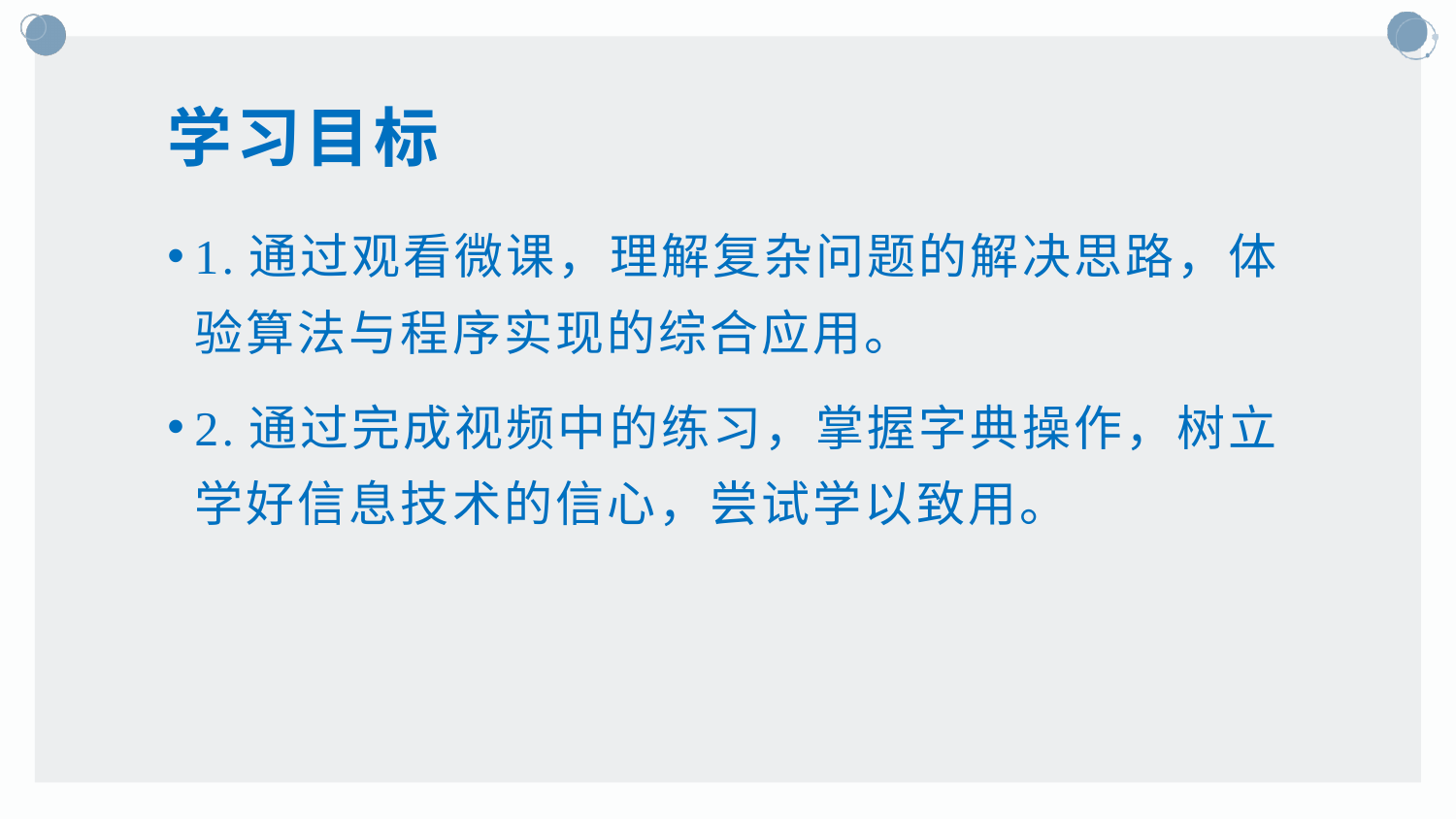

# 学习目标
1.通过观看微课，理解复杂问题的解决思路，体验算法与程序实现的综合应用。
2.通过完成视频中的练习，掌握字典操作，树立学好信息技术的信心，尝试学以致用。